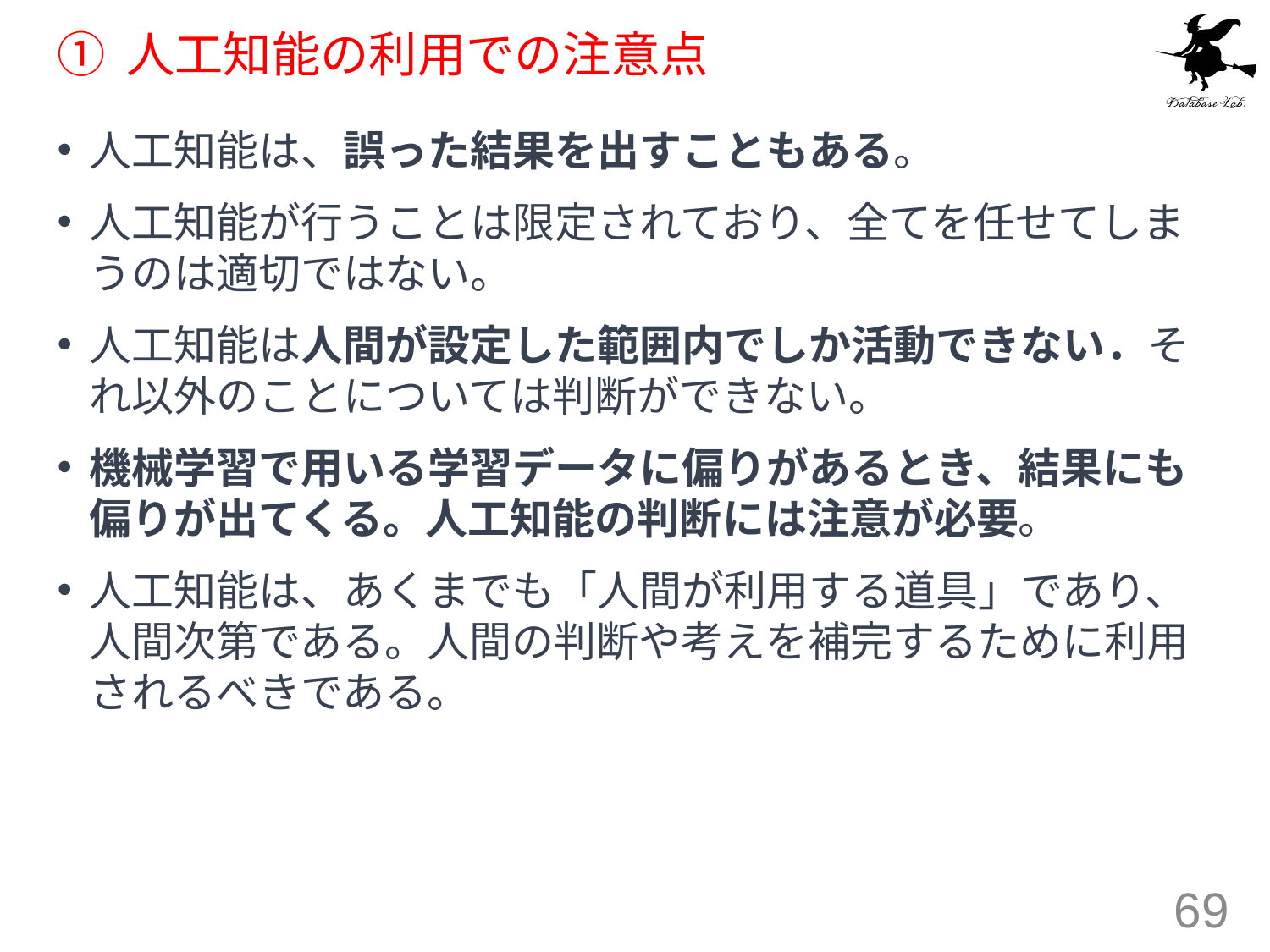

# ① 人工知能の利用での注意点
人工知能は、誤った結果を出すこともある。
人工知能が行うことは限定されており、全てを任せてしまうのは適切ではない。
人工知能は人間が設定した範囲内でしか活動できない．それ以外のことについては判断ができない。
機械学習で用いる学習データに偏りがあるとき、結果にも偏りが出てくる。人工知能の判断には注意が必要。
人工知能は、あくまでも「人間が利用する道具」であり、人間次第である。人間の判断や考えを補完するために利用されるべきである。
69